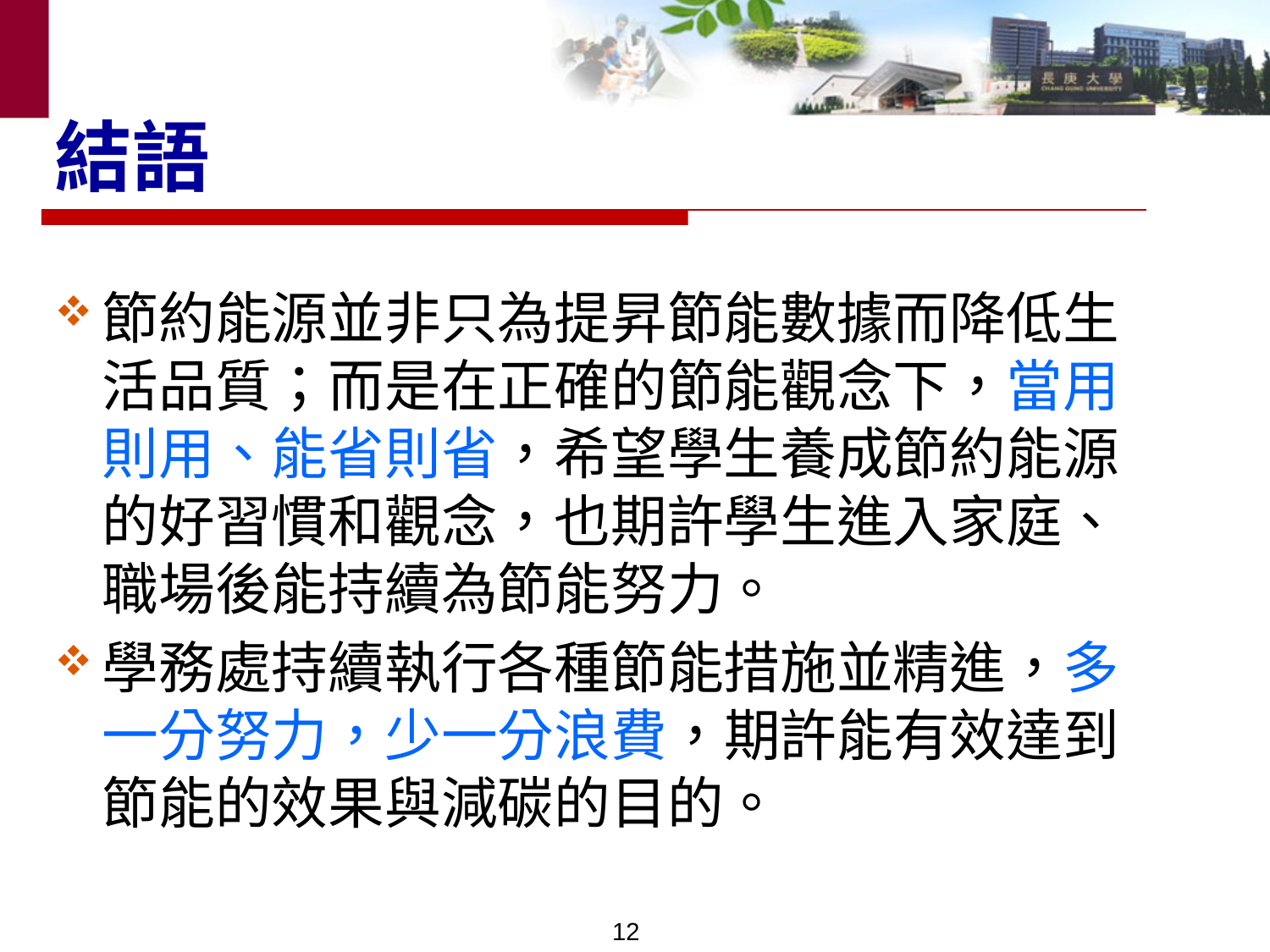

# 結語
節約能源並非只為提昇節能數據而降低生活品質；而是在正確的節能觀念下，當用則用、能省則省，希望學生養成節約能源的好習慣和觀念，也期許學生進入家庭、職場後能持續為節能努力。
學務處持續執行各種節能措施並精進，多一分努力，少一分浪費，期許能有效達到節能的效果與減碳的目的。

12